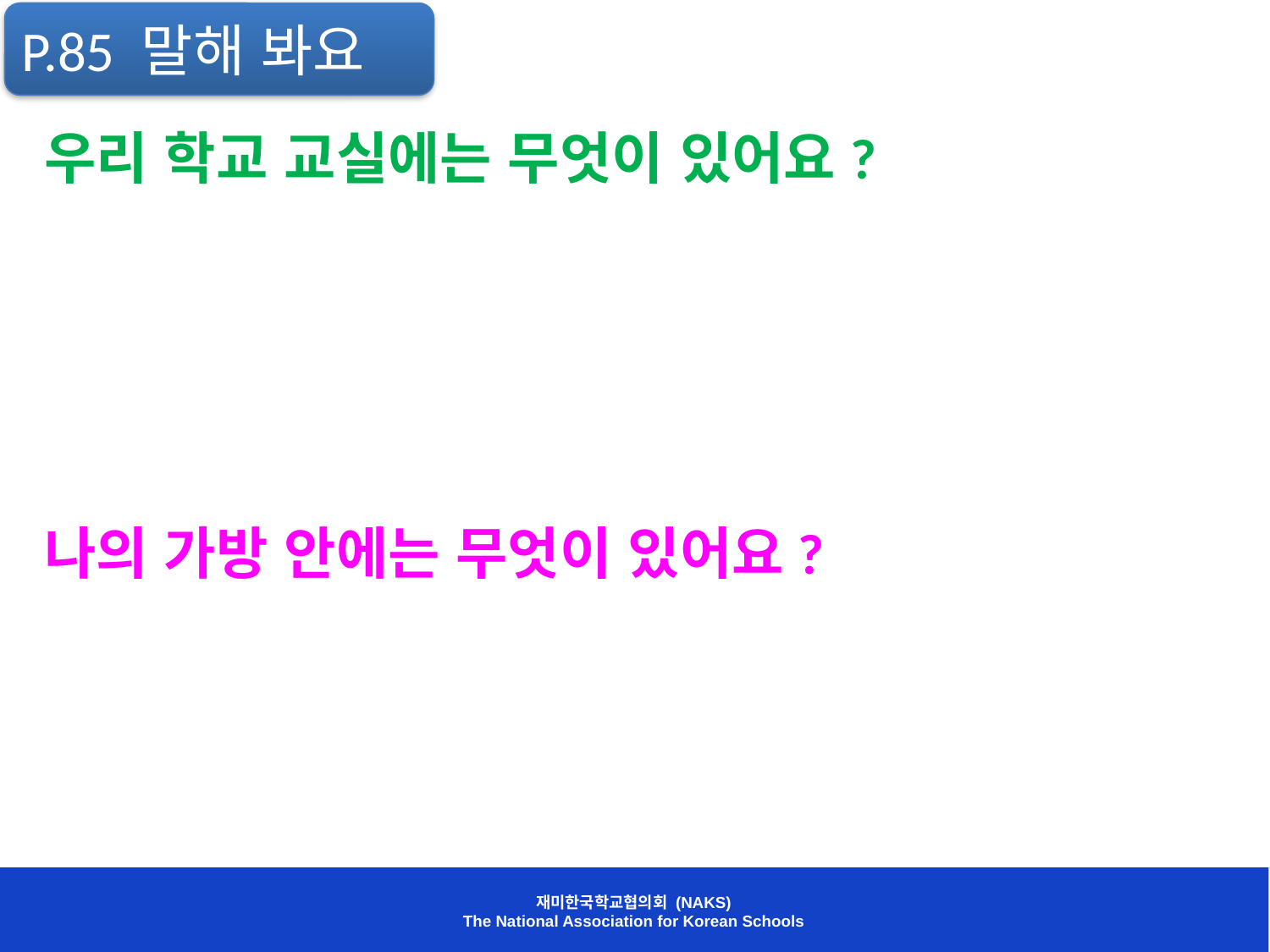

P.85 말해 봐요
#
우리 학교 교실에는 무엇이 있어요?

나의 가방 안에는 무엇이 있어요?
재미한국학교협의회 (NAKS)
The National Association for Korean Schools